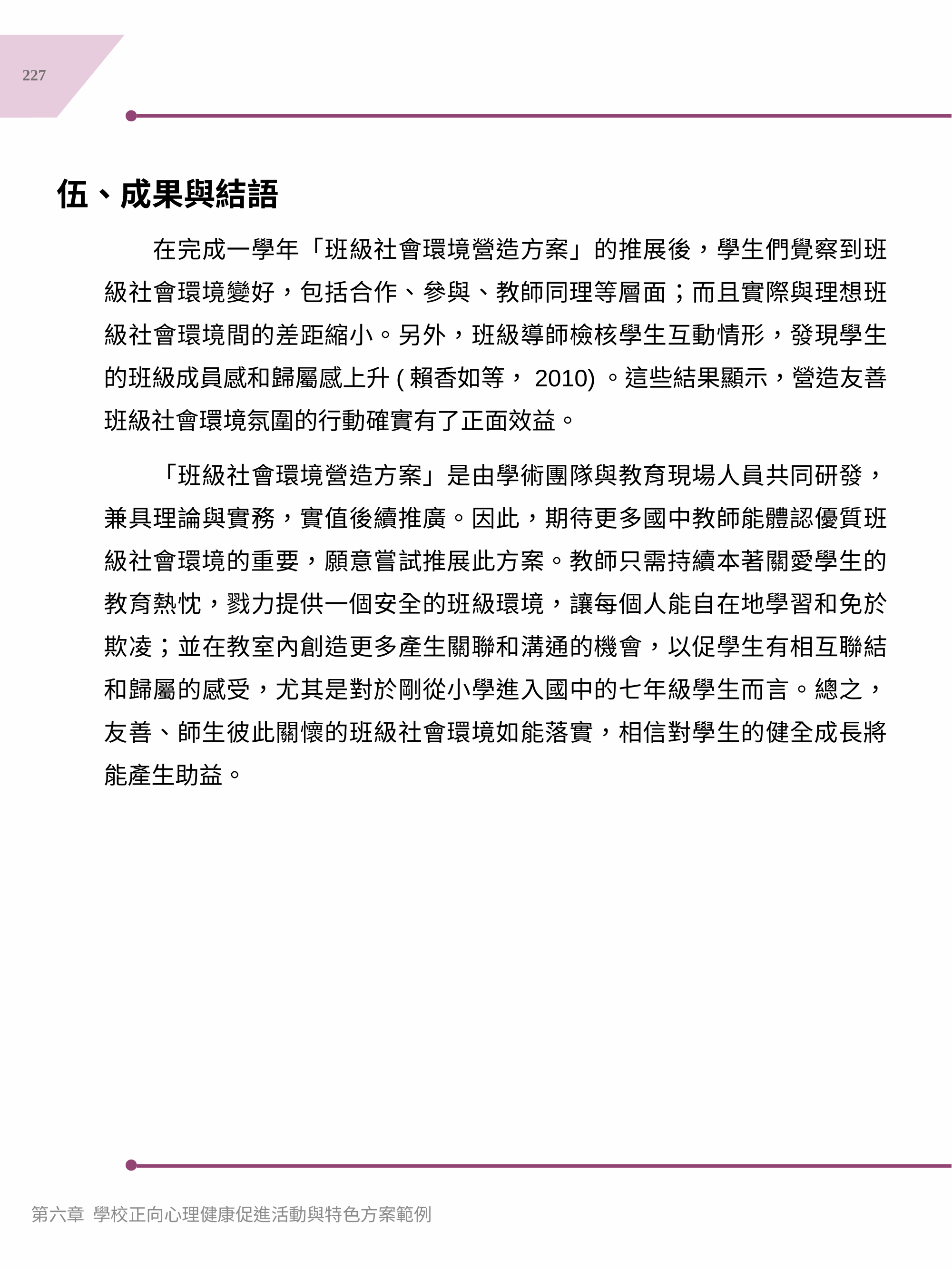

227
伍、成果與結語
　　在完成一學年「班級社會環境營造方案」的推展後，學生們覺察到班級社會環境變好，包括合作、參與、教師同理等層面；而且實際與理想班級社會環境間的差距縮小。另外，班級導師檢核學生互動情形，發現學生的班級成員感和歸屬感上升(賴香如等，2010)。這些結果顯示，營造友善班級社會環境氛圍的行動確實有了正面效益。
　　「班級社會環境營造方案」是由學術團隊與教育現場人員共同研發，兼具理論與實務，實值後續推廣。因此，期待更多國中教師能體認優質班級社會環境的重要，願意嘗試推展此方案。教師只需持續本著關愛學生的教育熱忱，戮力提供一個安全的班級環境，讓每個人能自在地學習和免於欺凌；並在教室內創造更多產生關聯和溝通的機會，以促學生有相互聯結和歸屬的感受，尤其是對於剛從小學進入國中的七年級學生而言。總之，友善、師生彼此關懷的班級社會環境如能落實，相信對學生的健全成長將能產生助益。
第六章  學校正向心理健康促進活動與特色方案範例